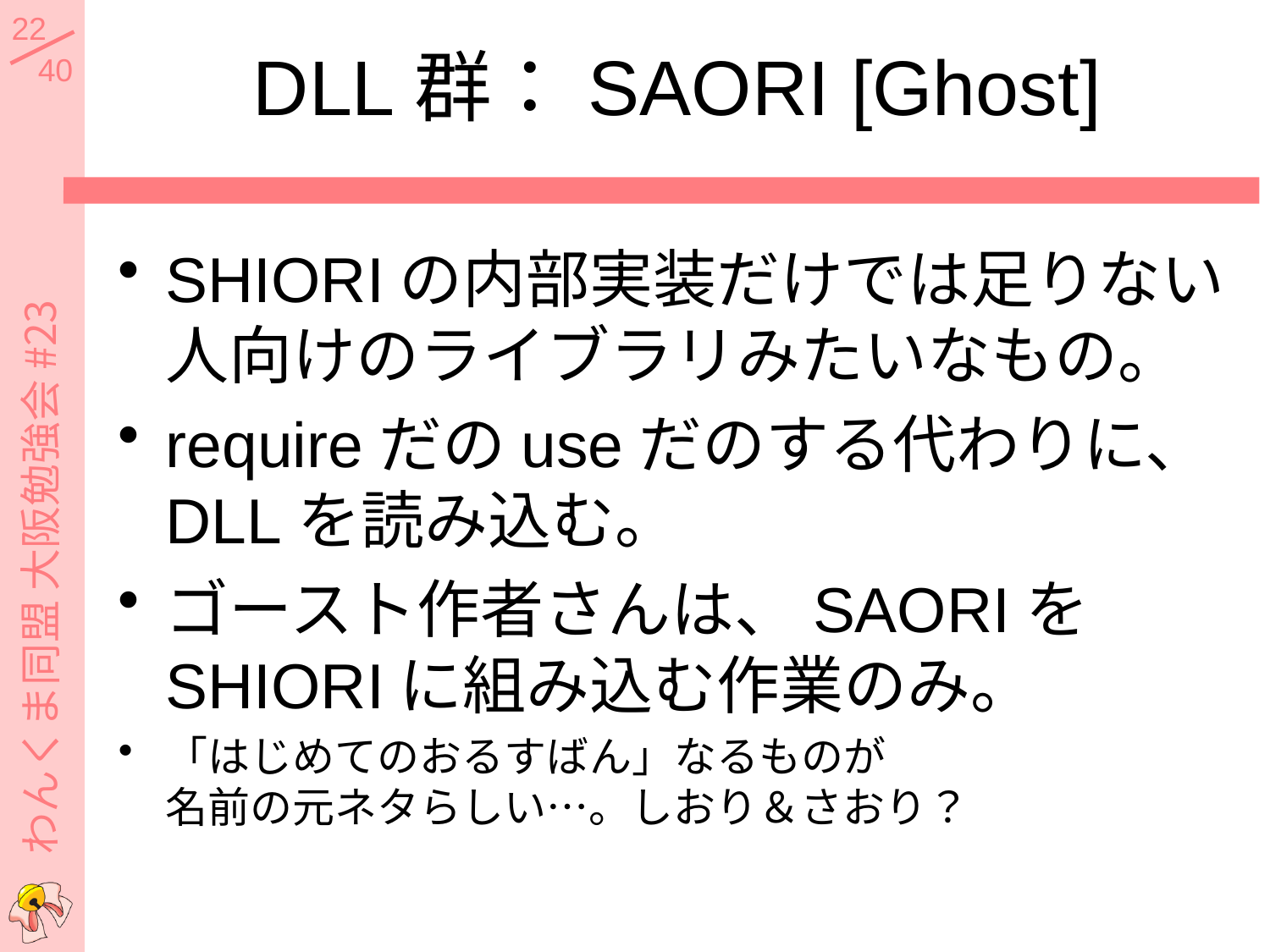

# DLL群：SAORI [Ghost]
SHIORIの内部実装だけでは足りない
人向けのライブラリみたいなもの。
requireだのuseだのする代わりに、
DLLを読み込む。
ゴースト作者さんは、SAORIを
SHIORIに組み込む作業のみ。
「はじめてのおるすばん」なるものが
名前の元ネタらしい…。しおり＆さおり？
わんくま同盟 大阪勉強会 #23